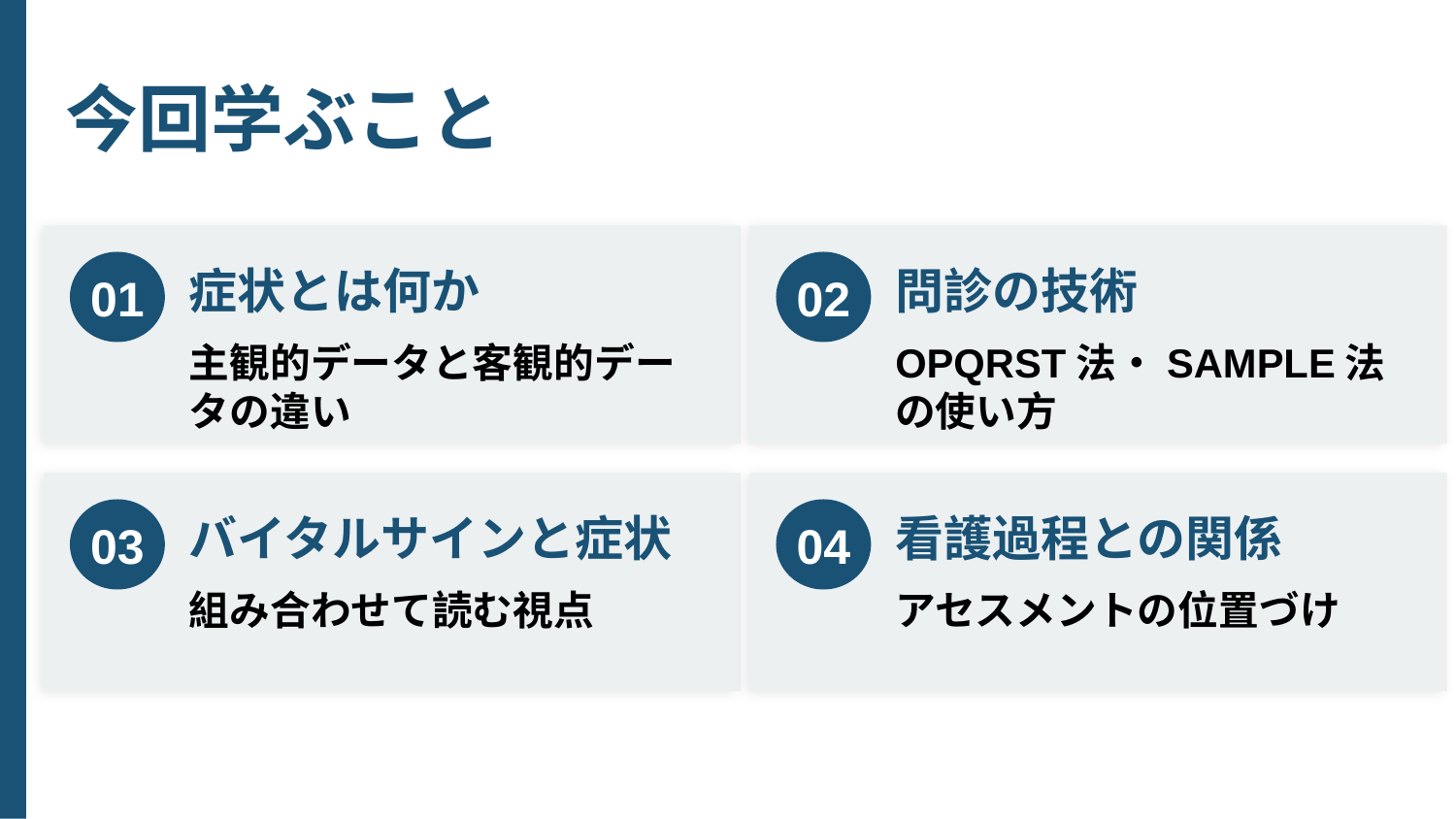

今回学ぶこと

01
症状とは何か

02
問診の技術
主観的データと客観的データの違い
OPQRST法・SAMPLE法の使い方

03
バイタルサインと症状

04
看護過程との関係
組み合わせて読む視点
アセスメントの位置づけ